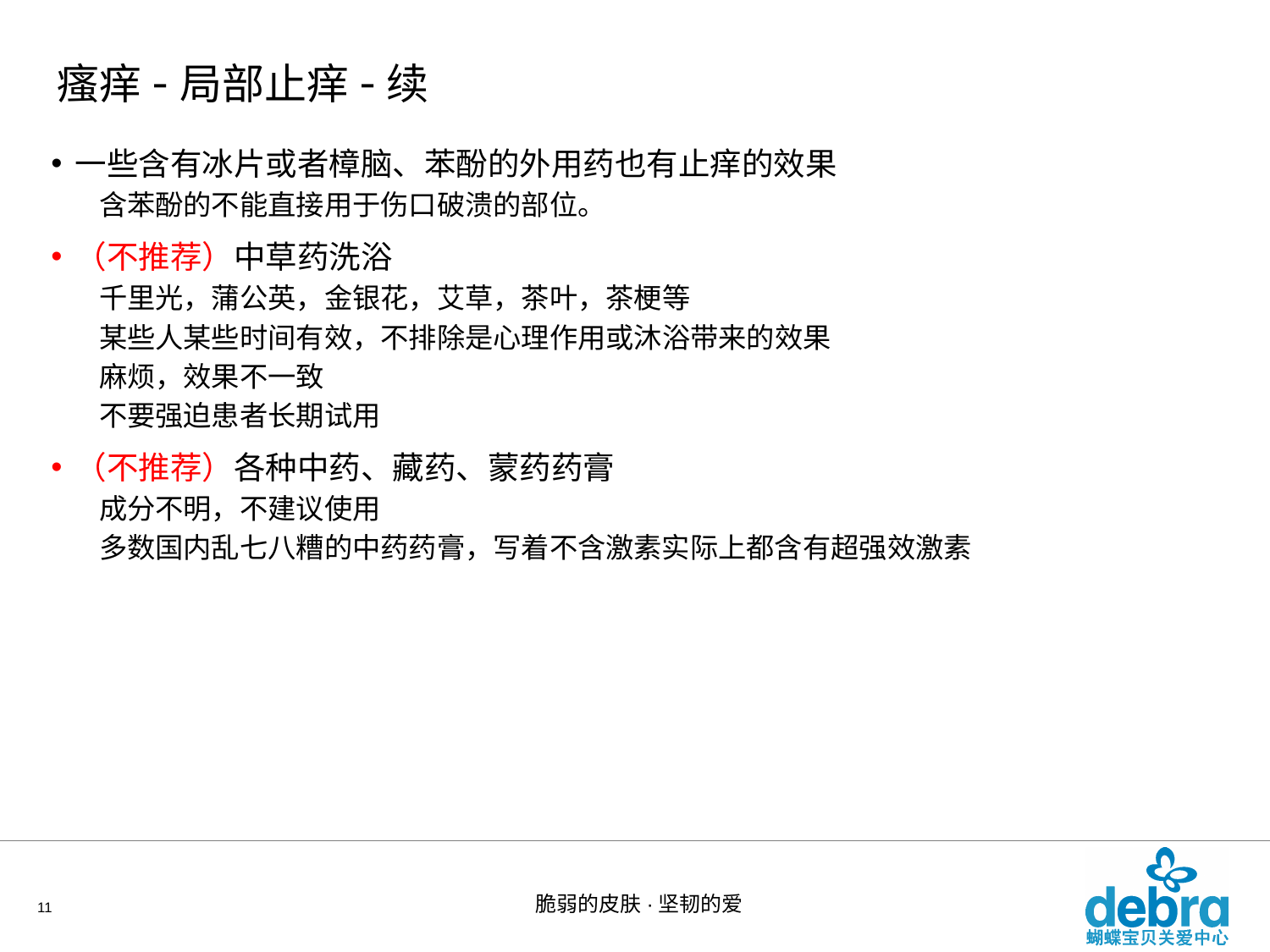

# 瘙痒-局部止痒-续
一些含有冰片或者樟脑、苯酚的外用药也有止痒的效果
含苯酚的不能直接用于伤口破溃的部位。
（不推荐）中草药洗浴
千里光，蒲公英，金银花，艾草，茶叶，茶梗等
某些人某些时间有效，不排除是心理作用或沐浴带来的效果
麻烦，效果不一致
不要强迫患者长期试用
（不推荐）各种中药、藏药、蒙药药膏
成分不明，不建议使用
多数国内乱七八糟的中药药膏，写着不含激素实际上都含有超强效激素